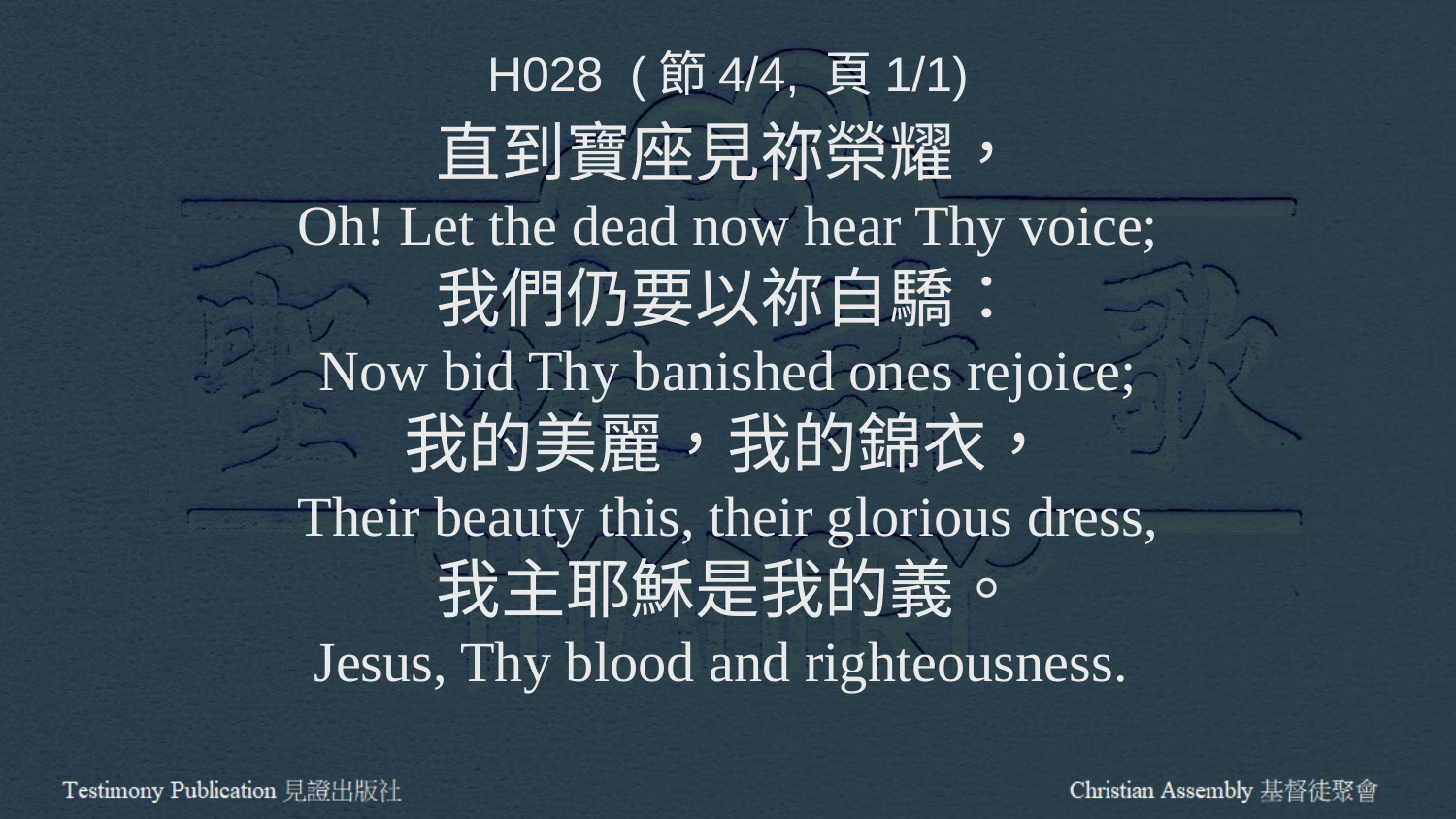

H028  (節4/4, 頁1/1)
直到寶座見祢榮耀，
Oh! Let the dead now hear Thy voice;
我們仍要以祢自驕：
Now bid Thy banished ones rejoice;
我的美麗，我的錦衣，
Their beauty this, their glorious dress,
我主耶穌是我的義。
Jesus, Thy blood and righteousness.